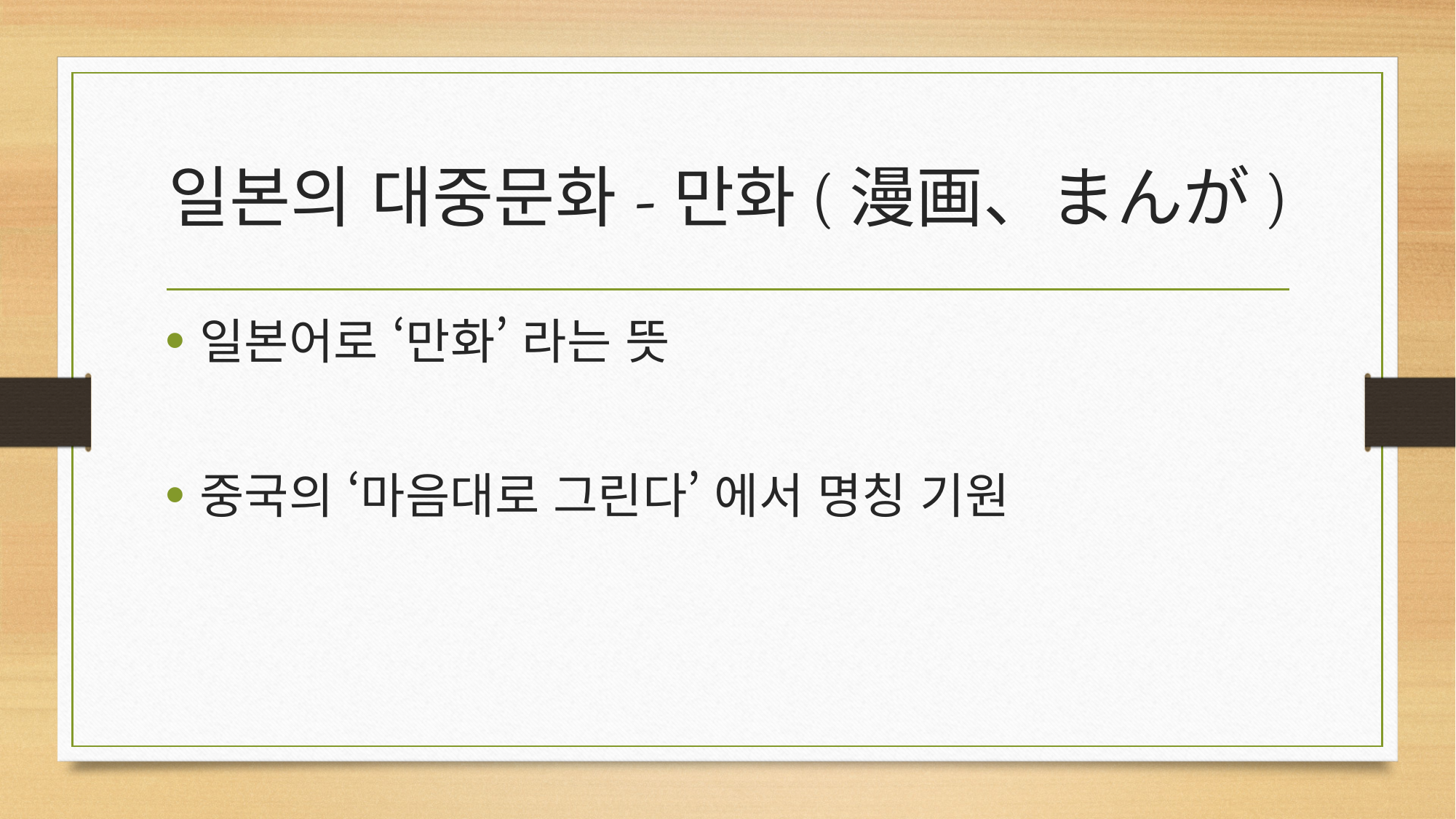

# 일본의 대중문화-만화(漫画、まんが)
일본어로 ‘만화’ 라는 뜻

중국의 ‘마음대로 그린다’ 에서 명칭 기원